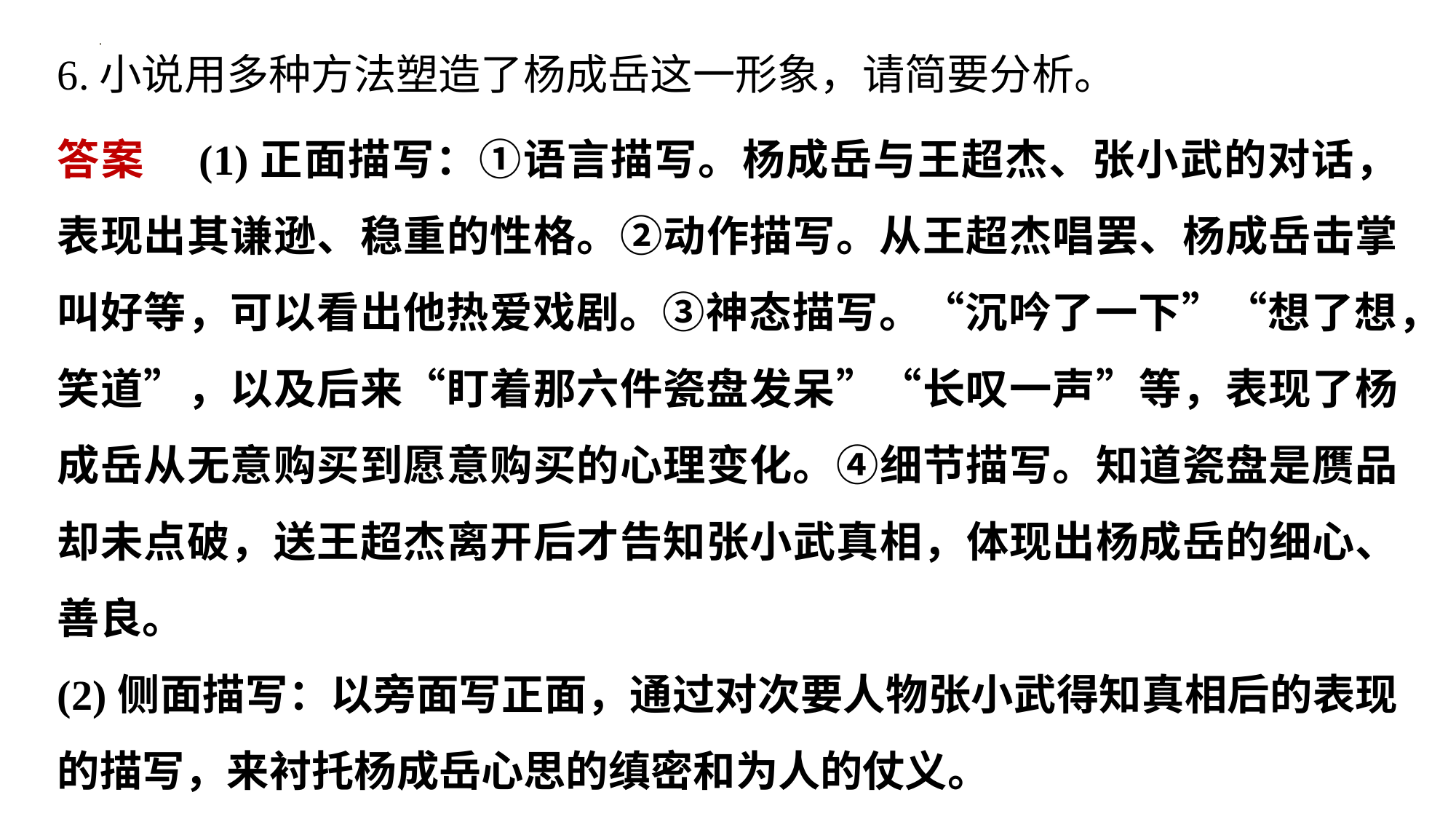

6.小说用多种方法塑造了杨成岳这一形象，请简要分析。
答案　(1)正面描写：①语言描写。杨成岳与王超杰、张小武的对话，表现出其谦逊、稳重的性格。②动作描写。从王超杰唱罢、杨成岳击掌叫好等，可以看出他热爱戏剧。③神态描写。“沉吟了一下”“想了想，笑道”，以及后来“盯着那六件瓷盘发呆”“长叹一声”等，表现了杨成岳从无意购买到愿意购买的心理变化。④细节描写。知道瓷盘是赝品却未点破，送王超杰离开后才告知张小武真相，体现出杨成岳的细心、善良。
(2)侧面描写：以旁面写正面，通过对次要人物张小武得知真相后的表现的描写，来衬托杨成岳心思的缜密和为人的仗义。